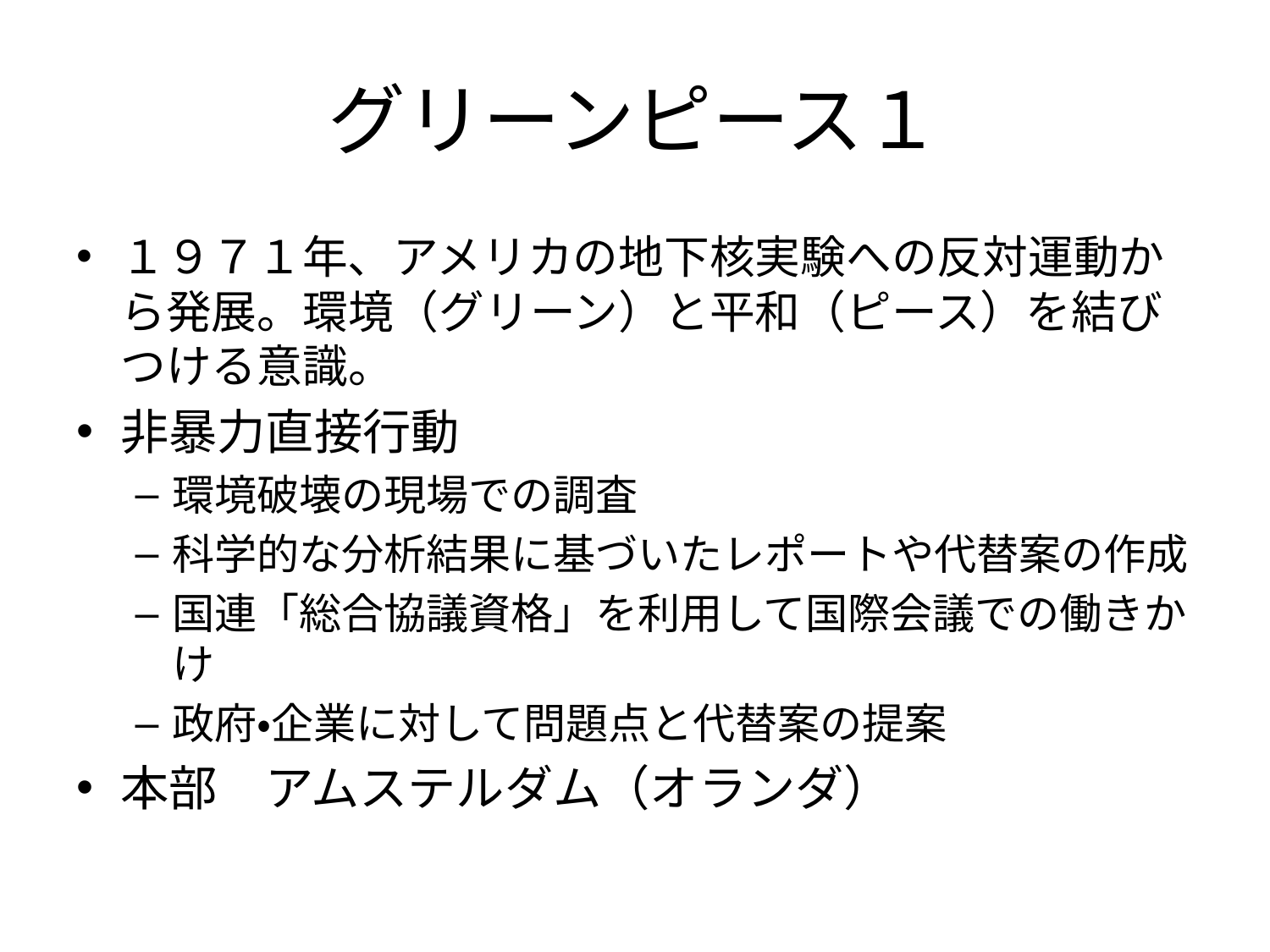

# グリーンピース１
１９７１年、アメリカの地下核実験への反対運動から発展。環境（グリーン）と平和（ピース）を結びつける意識。
非暴力直接行動
環境破壊の現場での調査
科学的な分析結果に基づいたレポートや代替案の作成
国連「総合協議資格」を利用して国際会議での働きかけ
政府・企業に対して問題点と代替案の提案
本部　アムステルダム（オランダ）